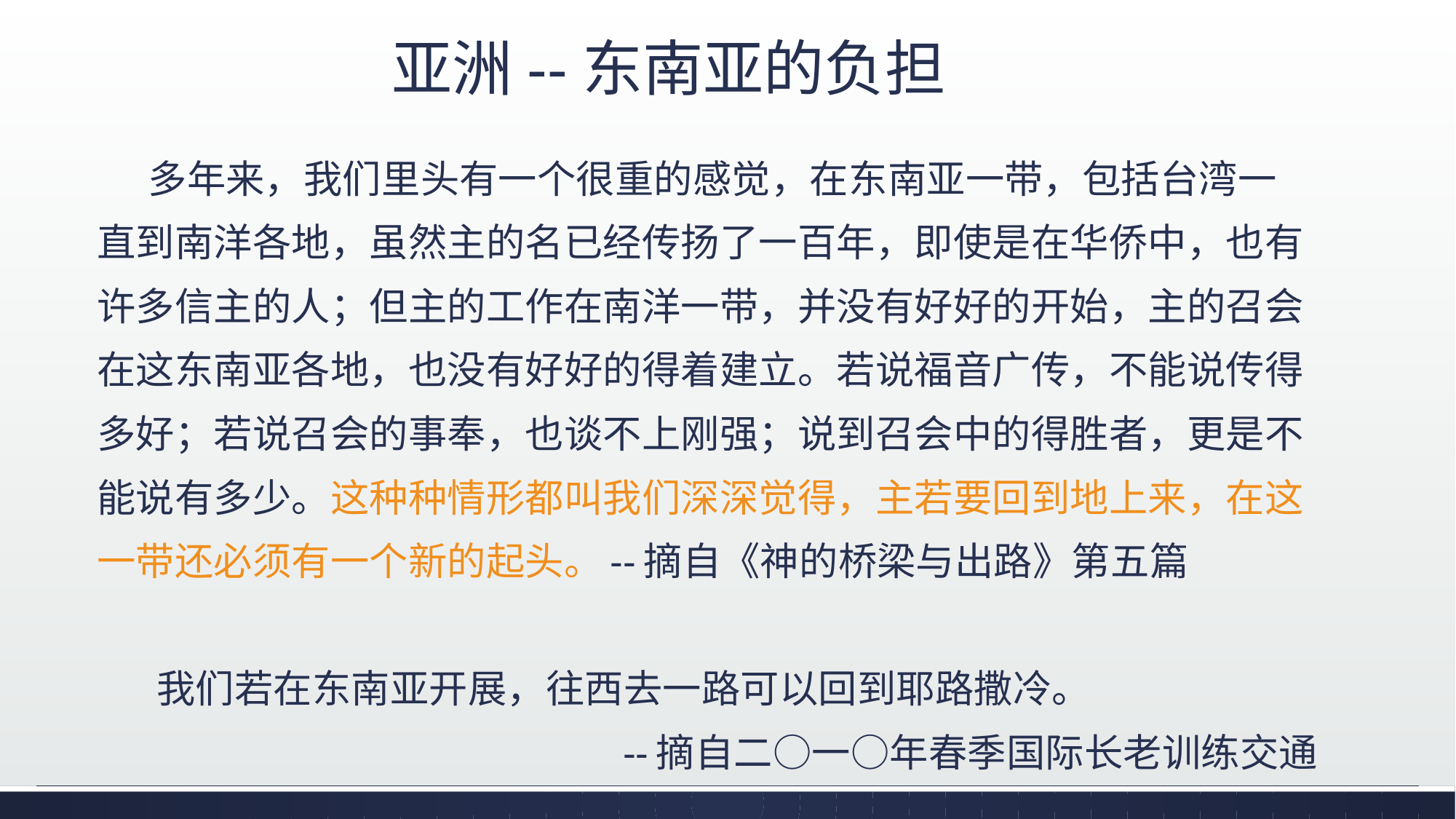

亚洲--东南亚的负担

     多年来，我们里头有一个很重的感觉，在东南亚一带，包括台湾一
直到南洋各地，虽然主的名已经传扬了一百年，即使是在华侨中，也有
许多信主的人；但主的工作在南洋一带，并没有好好的开始，主的召会
在这东南亚各地，也没有好好的得着建立。若说福音广传，不能说传得
多好；若说召会的事奉，也谈不上刚强；说到召会中的得胜者，更是不
能说有多少。这种种情形都叫我们深深觉得，主若要回到地上来，在这
一带还必须有一个新的起头。--摘自《神的桥梁与出路》第五篇

      我们若在东南亚开展，往西去一路可以回到耶路撒冷。
                                                 --摘自二○一○年春季国际长老训练交通